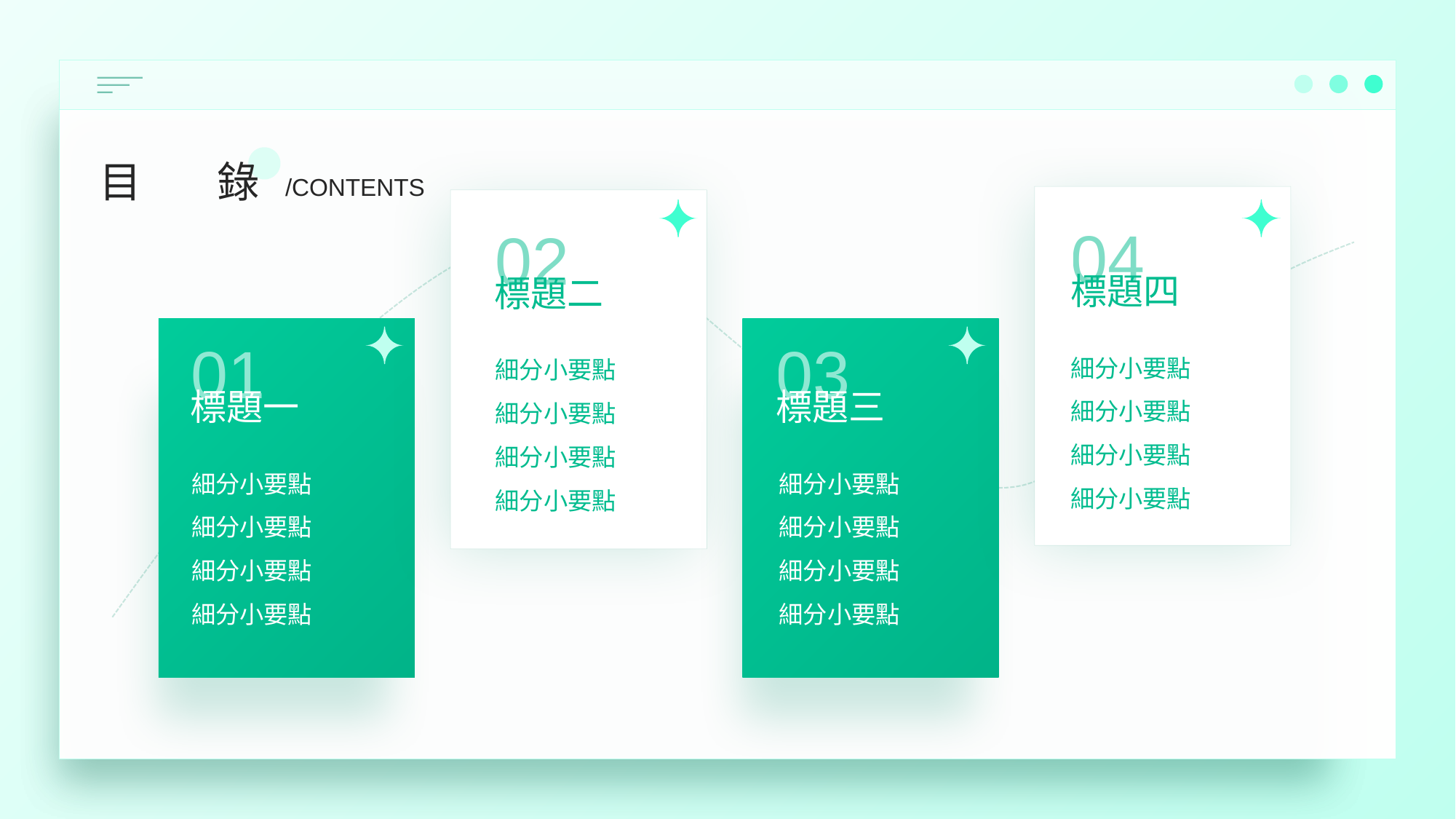

目        錄
/CONTENTS

04
02

標題四
標題二

01

03

細分小要點
細分小要點
細分小要點
細分小要點
細分小要點
細分小要點
細分小要點
細分小要點
標題一
標題三
細分小要點
細分小要點
細分小要點
細分小要點
細分小要點
細分小要點
細分小要點
細分小要點